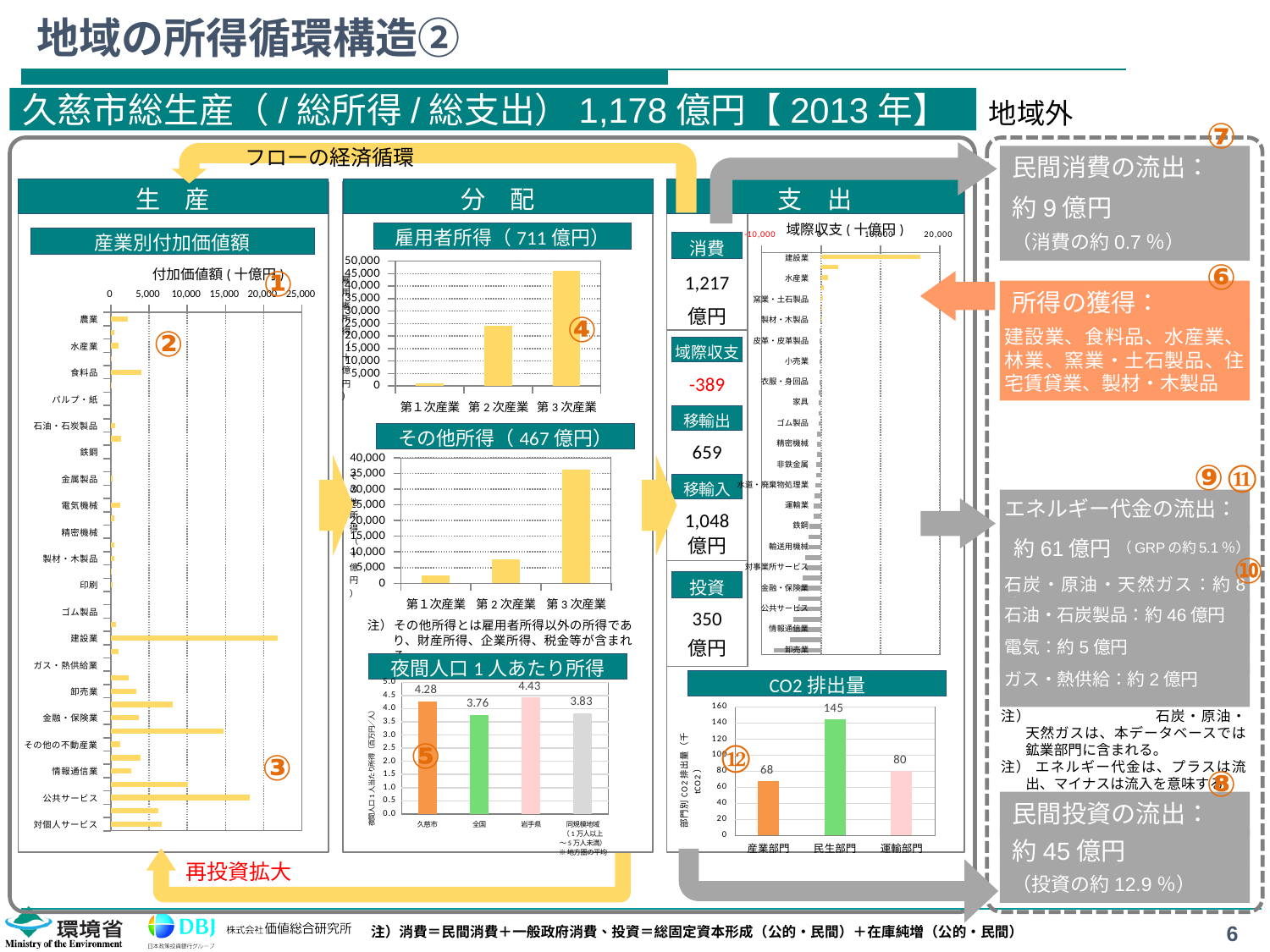

# 地域の所得循環構造②
久慈市総生産（/総所得/総支出）1,178億円【2013年】
地域外
⑦

フローの経済循環

民間消費の流出：
生　産
分　配
支　出

約9億円
域際収支(十億円)
雇用者所得（711億円）
（消費の約0.7％）

### Chart

| Category |  |  |  |
|---|---|---|---|
| 建設業 | 16650.968667612982 | 0.0 | 0.0 |
| 食料品 | 2801.6033000754915 | 0.0 | 0.0 |
| 水産業 | 1102.7074186934415 | 0.0 | 0.0 |
| 林業 | 464.9946217256863 | 0.0 | 0.0 |
| 窯業・土石製品 | 270.6911234312299 | 0.0 | 0.0 |
| 住宅賃貸業 | 214.55422962313924 | 0.0 | 0.0 |
| 製材・木製品 | 127.72419338570523 | 0.0 | 0.0 |
| ガス・熱供給業 | 0.0 | 0.0 | -222.20386511760017 |
| 皮革・皮革製品 | 0.0 | 0.0 | -230.8934582291413 |
| 対個人サービス | 0.0 | 0.0 | -256.2271041620497 |
| 小売業 | 0.0 | 0.0 | -288.62718256252083 |
| その他の不動産業 | 0.0 | 0.0 | -299.98109236412586 |
| 衣服・身回品 | 0.0 | 0.0 | -323.223108652266 |
| 繊維 | 0.0 | 0.0 | -373.30834829436435 |
| 家具 | 0.0 | 0.0 | -420.82573633006814 |
| 電気業 | 0.0 | 0.0 | -459.6974972596634 |
| ゴム製品 | 0.0 | 0.0 | -460.3653589208259 |
| 印刷 | 0.0 | 0.0 | -707.625434208659 |
| 精密機械 | 0.0 | 0.0 | -746.6736399699034 |
| その他の製造業 | 0.0 | 0.0 | -756.7423286421383 |
| 非鉄金属 | 0.0 | 0.0 | -793.2906922281791 |
| 鉱業 | 0.0 | 0.0 | -894.6402349488325 |
| 水道・廃棄物処理業 | 0.0 | 0.0 | -928.2012424012876 |
| パルプ・紙 | 0.0 | 0.0 | -1057.5801483150865 |
| 運輸業 | 0.0 | 0.0 | -1219.771812192763 |
| 農業 | 0.0 | 0.0 | -1310.5289298621115 |
| 鉄鋼 | 0.0 | 0.0 | -1941.5403239504328 |
| 電気機械 | 0.0 | 0.0 | -2095.450035964447 |
| 輸送用機械 | 0.0 | 0.0 | -2165.2892806265504 |
| 一般機械 | 0.0 | 0.0 | -2695.043167986503 |
| 対事業所サービス | 0.0 | 0.0 | -2724.9577871548186 |
| 化学 | 0.0 | 0.0 | -3165.9314800413745 |
| 金融・保険業 | 0.0 | 0.0 | -3578.1116005205986 |
| 金属製品 | 0.0 | 0.0 | -3754.1033667298984 |
| 公共サービス | 0.0 | 0.0 | -4068.4080791176975 |
| 石油・石炭製品 | 0.0 | 0.0 | -4617.55682463398 |
| 情報通信業 | 0.0 | 0.0 | -4821.867634496126 |
| 公務 | 0.0 | 0.0 | -5250.363991661059 |
| 卸売業 | 0.0 | 0.0 | -7939.10706062508 |
産業別付加価値額
消費
⑥

### Chart

| Category |  |
|---|---|
| 第１次産業 | 1172.5799420430242 |
| 第2次産業 | 23983.50092956241 |
| 第3次産業 | 45971.42186365478 |
①
付加価値額(十億円)
1,217

所得の獲得：

### Chart

| Category |  |
|---|---|
| 農業 | 2213.5848291250245 |
| 林業 | 474.6405621393908 |
| 水産業 | 1065.5519823110362 |
| 鉱業 | 171.99462142211001 |
| 食料品 | 4048.4398272253 |
| 繊維 | 52.08302630681967 |
| パルプ・紙 | 0.0 |
| 化学 | 0.0 |
| 石油・石炭製品 | 543.4416677603069 |
| 窯業・土石製品 | 1378.7397090432796 |
| 鉄鋼 | 0.0 |
| 非鉄金属 | 0.0 |
| 金属製品 | 183.11649357510245 |
| 一般機械 | 0.0 |
| 電気機械 | 1186.7190903997332 |
| 輸送用機械 | 412.742112892167 |
| 精密機械 | 0.0 |
| 衣服・身回品 | 425.52194532402797 |
| 製材・木製品 | 500.6384758313701 |
| 家具 | 62.50944977319168 |
| 印刷 | 199.74438385707205 |
| 皮革・皮革製品 | 0.0 |
| ゴム製品 | 0.0 |
| その他の製造業 | 729.9448227272316 |
| 建設業 | 21851.68003028232 |
| 電気業 | 1046.058289530877 |
| ガス・熱供給業 | 0.0 |
| 水道・廃棄物処理業 | 2306.2982301203497 |
| 卸売業 | 3368.237356827196 |
| 小売業 | 8145.788829971798 |
| 金融・保険業 | 3709.5618627625786 |
| 住宅賃貸業 | 14686.419386741058 |
| その他の不動産業 | 1241.3133176343085 |
| 運輸業 | 3937.6260213142195 |
| 情報通信業 | 2658.2870368269378 |
| 公務 | 10112.87045278309 |
| 公共サービス | 18214.270570658326 |
| 対事業所サービス | 6262.549359014032 |
| 対個人サービス | 6626.592715592874 |
億円
④
②
建設業、食料品、水産業、林業、窯業・土石製品、住宅賃貸業、製材・木製品

域際収支
-389
移輸出
その他所得（467億円）
659

### Chart

| Category |  |
|---|---|
| 第１次産業 | 2581.1974315324273 |
| 第2次産業 | 7763.814726857621 |
| 第3次産業 | 36344.45156612286 |
⑨
⑪

移輸入
エネルギー代金の流出：

1,048
（GRPの約5.1％）
約61億円
億円
⑩

石炭・原油・天然ガス：約8億円
投資
石油・石炭製品：約46億円
350
注）	その他所得とは雇用者所得以外の所得であり、財産所得、企業所得、税金等が含まれる。
電気：約5億円
億円
夜間人口1人あたり所得
ガス・熱供給：約2億円
CO2排出量

### Chart

| Category |  |
|---|---|
| 久慈市 | 4.279091876409896 |
| 全国 | 3.7589682551996066 |
| 岩手県 | 4.4349253272655424 |
| 同規模地域
（1万人以上
～5万人未満）
※地方圏の平均 | 3.8268359838422095 |

### Chart

| Category |  |
|---|---|
| 産業部門 | 67.62011500371138 |
| 民生部門 | 144.66376520481685 |
| 運輸部門 | 80.29856178567178 |
注）	石炭・原油・天然ガスは、本データベースでは鉱業部門に含まれる。
注） エネルギー代金は、プラスは流出、マイナスは流入を意味する。
⑤
⑫
③
⑧
民間投資の流出：
約45億円

再投資拡大
（投資の約12.9％）
6
注）消費＝民間消費＋一般政府消費、投資＝総固定資本形成（公的・民間）＋在庫純増（公的・民間）